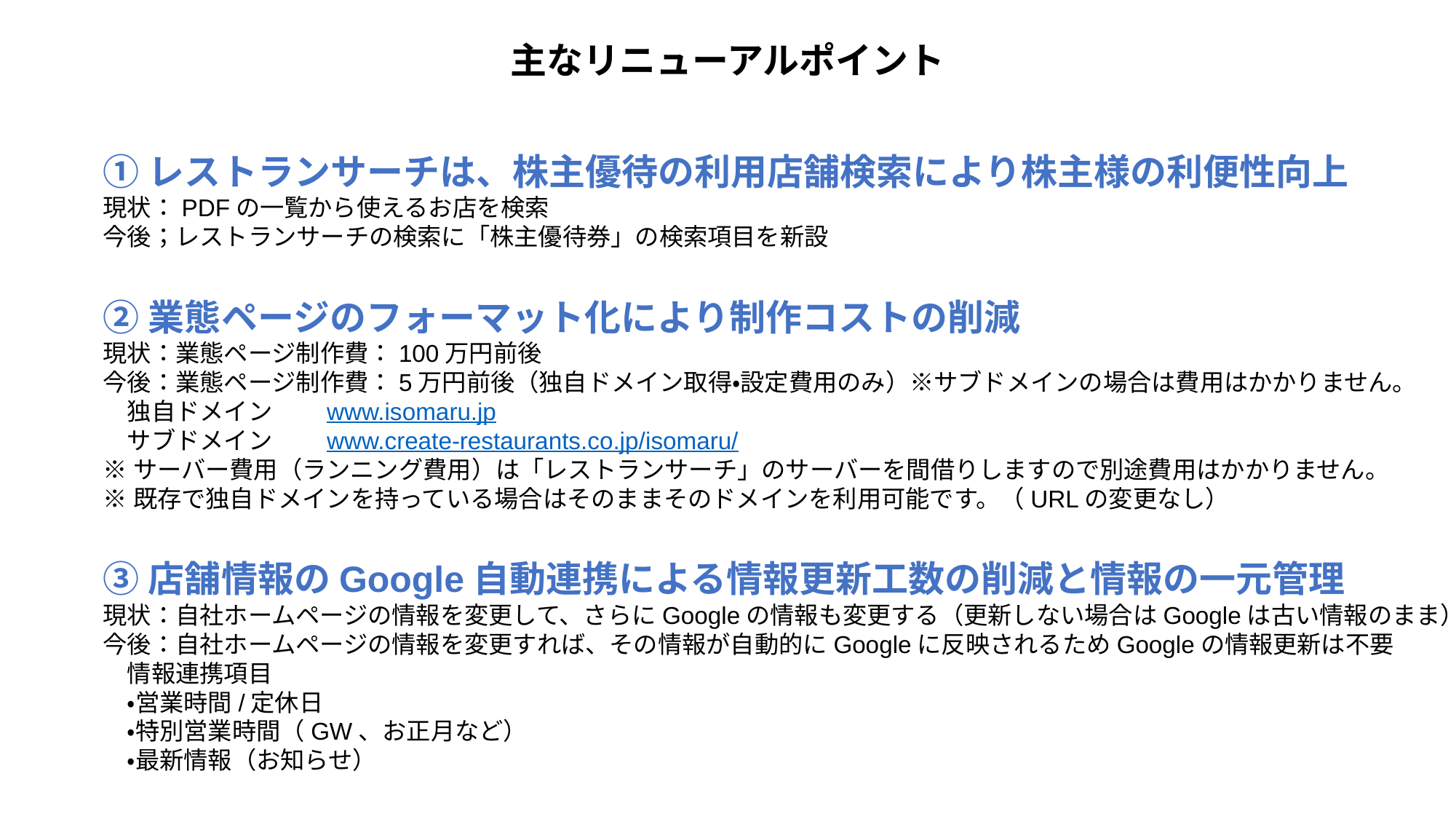

主なリニューアルポイント
①レストランサーチは、株主優待の利用店舗検索により株主様の利便性向上
現状：PDFの一覧から使えるお店を検索
今後；レストランサーチの検索に「株主優待券」の検索項目を新設

②業態ページのフォーマット化により制作コストの削減
現状：業態ページ制作費：100万円前後
今後：業態ページ制作費：5万円前後（独自ドメイン取得・設定費用のみ）※サブドメインの場合は費用はかかりません。
　独自ドメイン　　www.isomaru.jp
　サブドメイン　　www.create-restaurants.co.jp/isomaru/
※サーバー費用（ランニング費用）は「レストランサーチ」のサーバーを間借りしますので別途費用はかかりません。
※既存で独自ドメインを持っている場合はそのままそのドメインを利用可能です。（URLの変更なし）

③店舗情報のGoogle自動連携による情報更新工数の削減と情報の一元管理
現状：自社ホームページの情報を変更して、さらにGoogleの情報も変更する（更新しない場合はGoogleは古い情報のまま）
今後：自社ホームページの情報を変更すれば、その情報が自動的にGoogleに反映されるためGoogleの情報更新は不要
　情報連携項目
　・営業時間/定休日
　・特別営業時間（GW、お正月など）
　・最新情報（お知らせ）